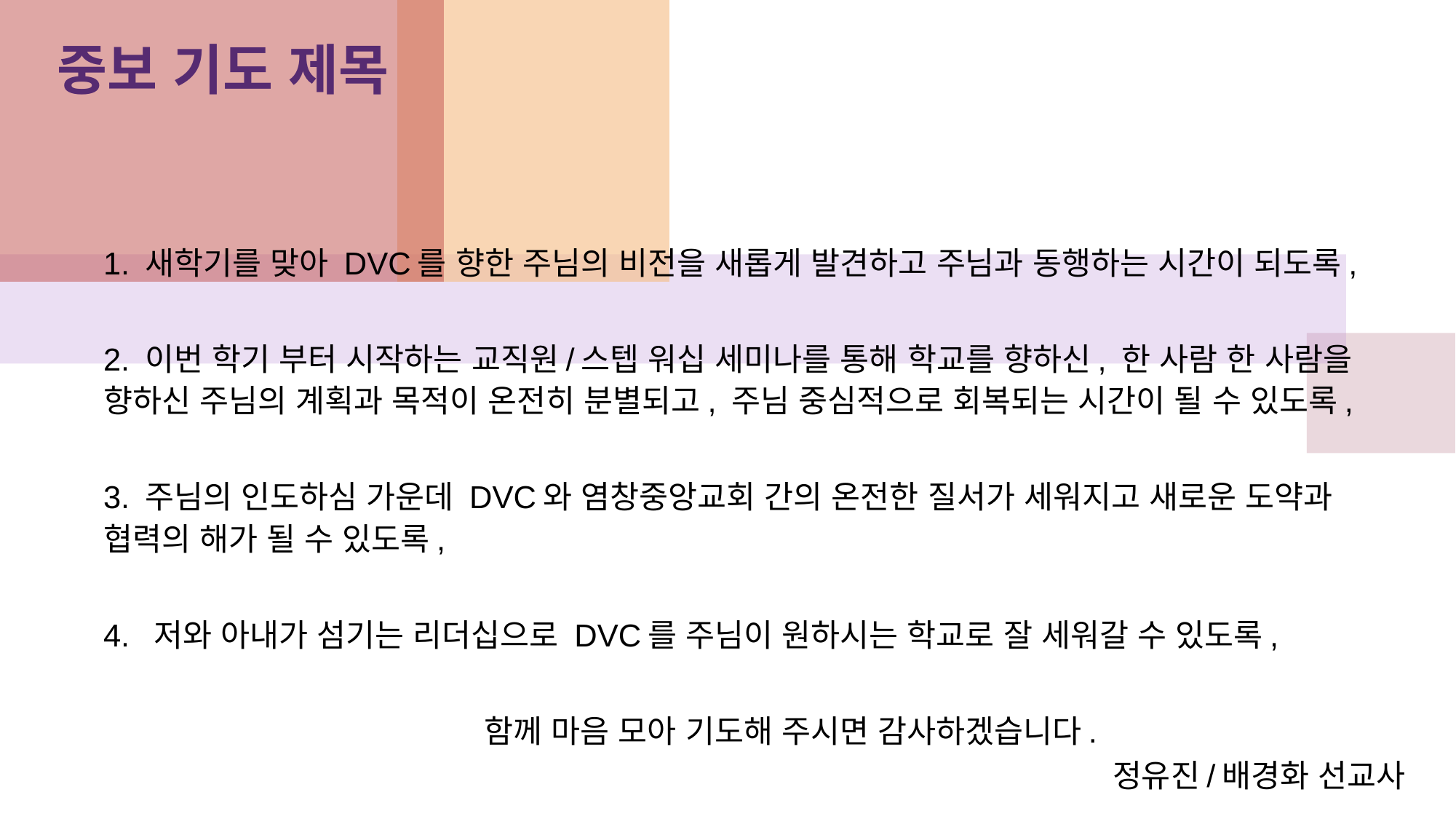

# 중보 기도 제목
1. 새학기를 맞아 DVC를 향한 주님의 비전을 새롭게 발견하고 주님과 동행하는 시간이 되도록,

2. 이번 학기 부터 시작하는 교직원/스텝 워십 세미나를 통해 학교를 향하신, 한 사람 한 사람을 향하신 주님의 계획과 목적이 온전히 분별되고, 주님 중심적으로 회복되는 시간이 될 수 있도록,

3. 주님의 인도하심 가운데 DVC와 염창중앙교회 간의 온전한 질서가 세워지고 새로운 도약과 협력의 해가 될 수 있도록,

4.  저와 아내가 섬기는 리더십으로 DVC를 주님이 원하시는 학교로 잘 세워갈 수 있도록,

                                          함께 마음 모아 기도해 주시면 감사하겠습니다.
정유진/배경화 선교사